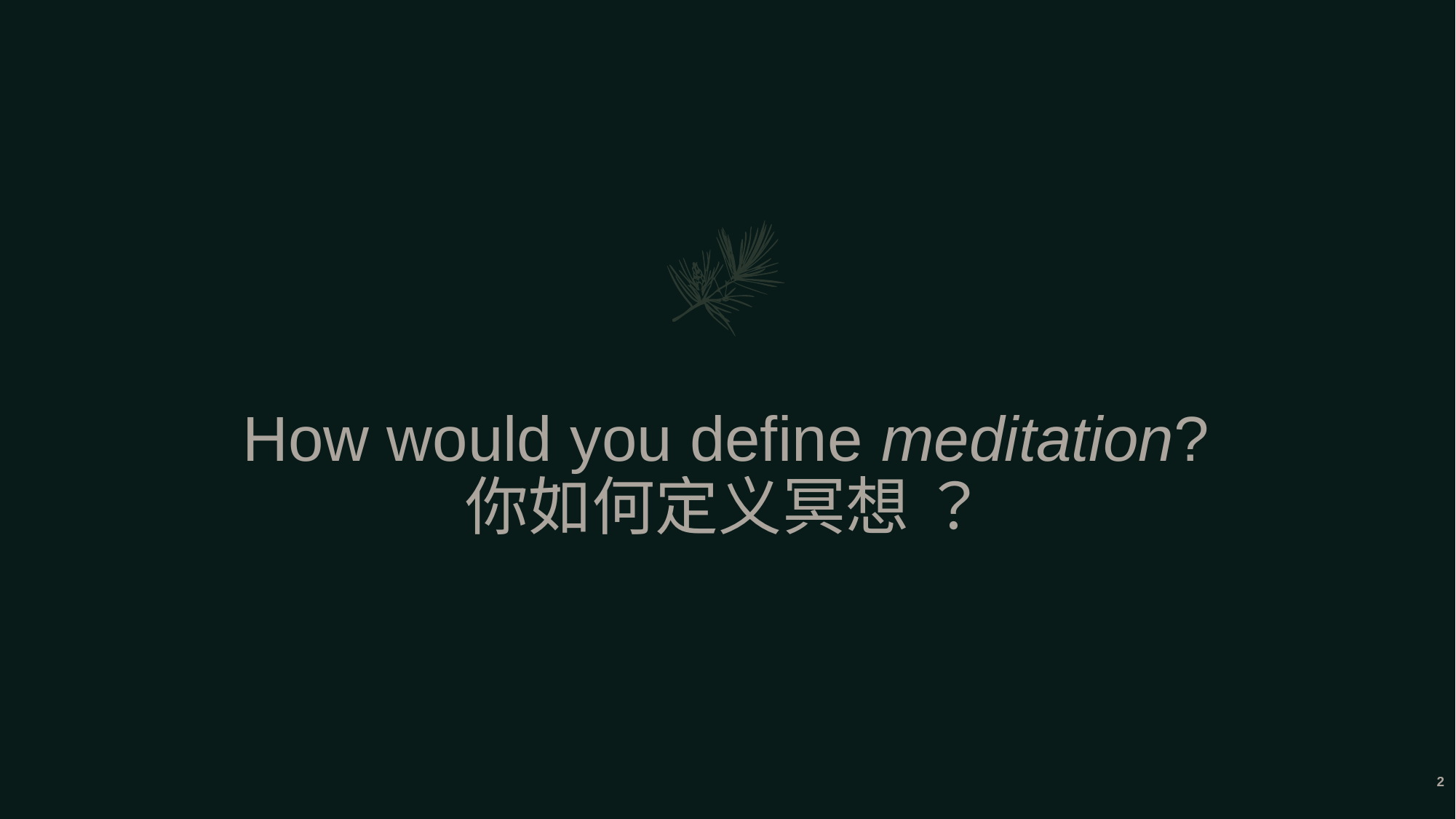

# How would you define meditation? 你如何定义冥想 ？
2